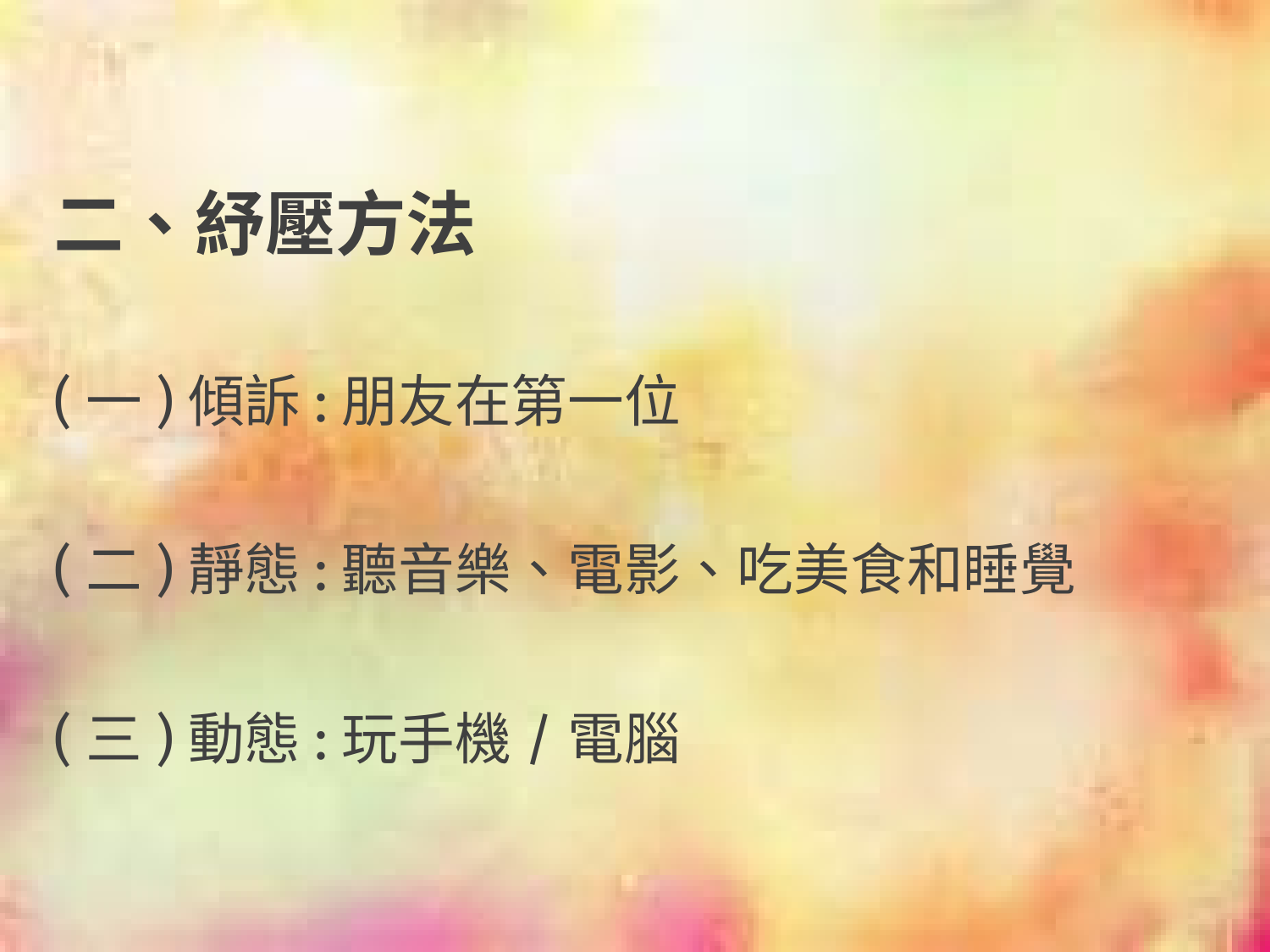

二、紓壓方法

(一)傾訴:朋友在第一位

(二)靜態:聽音樂、電影、吃美食和睡覺

(三)動態:玩手機/電腦